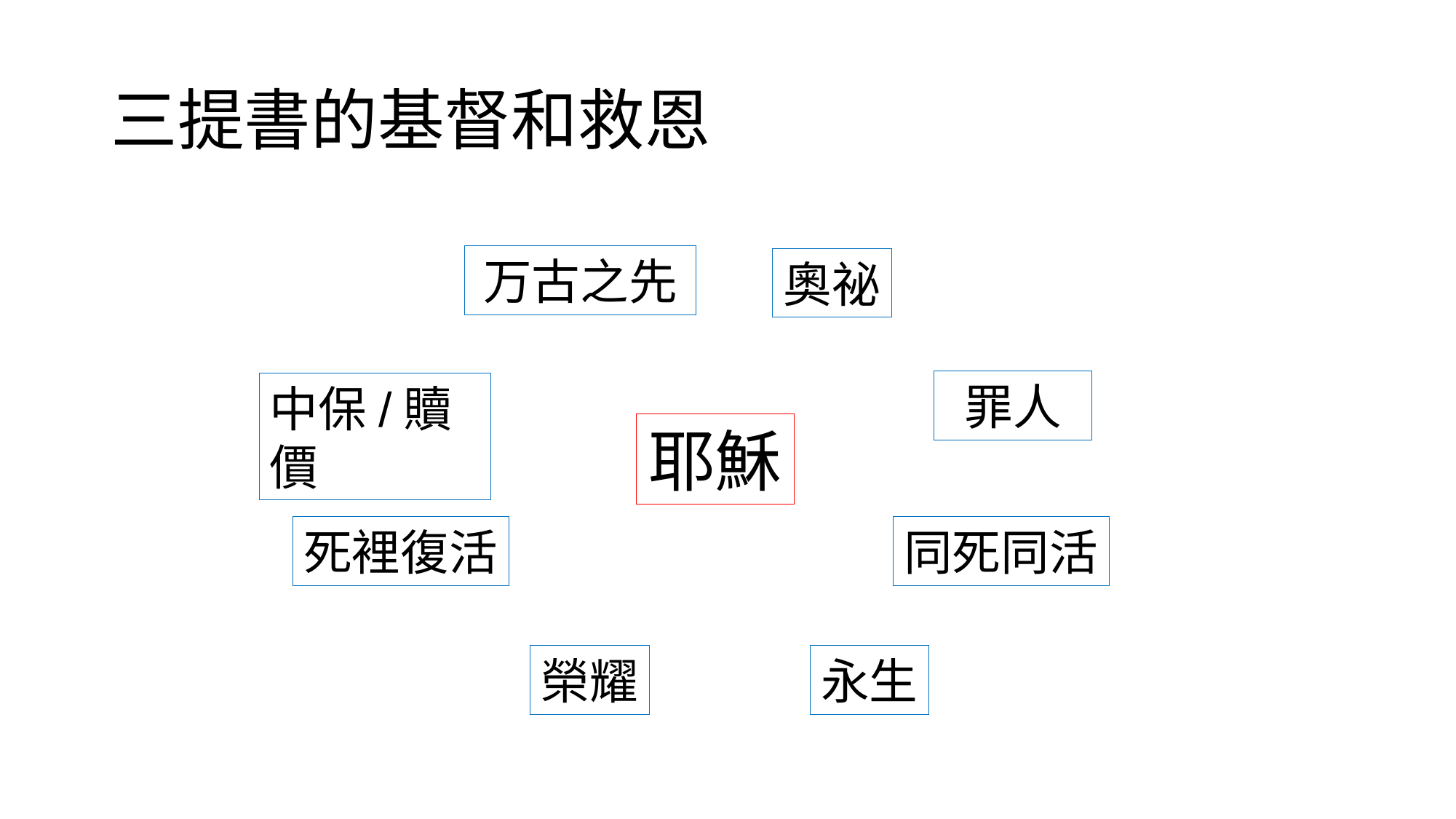

# 三提書的基督和救恩
万古之先
奧祕
罪人
中保/贖價
耶穌
死裡復活
同死同活
榮耀
永生